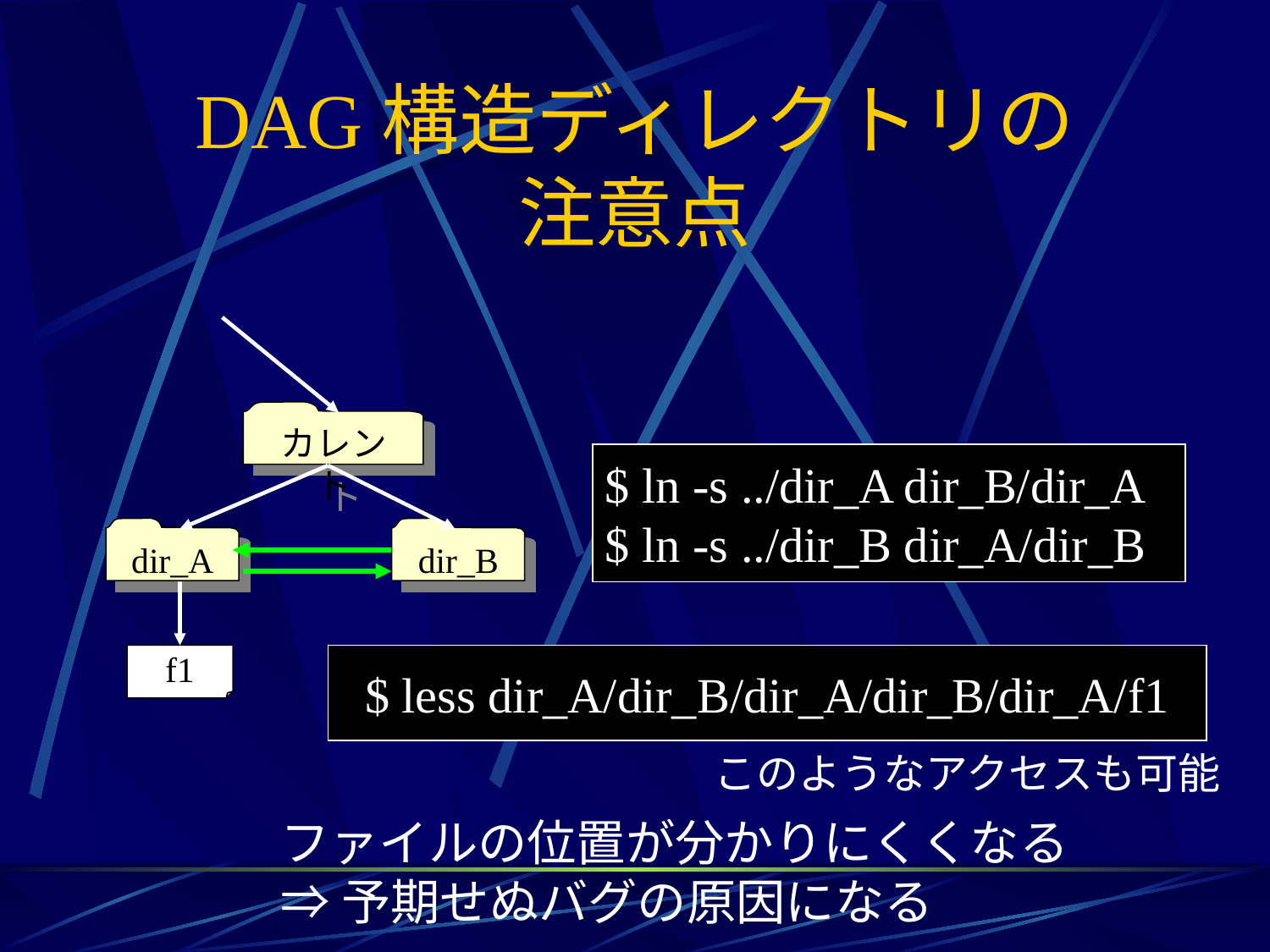

# DAG構造ディレクトリの 注意点

カレント
$ ln -s ../dir_A dir_B/dir_A
$ ln -s ../dir_B dir_A/dir_B

dir_A
dir_B

f1
$ less dir_A/dir_B/dir_A/dir_B/dir_A/f1
このようなアクセスも可能
ファイルの位置が分かりにくくなる
⇒予期せぬバグの原因になる